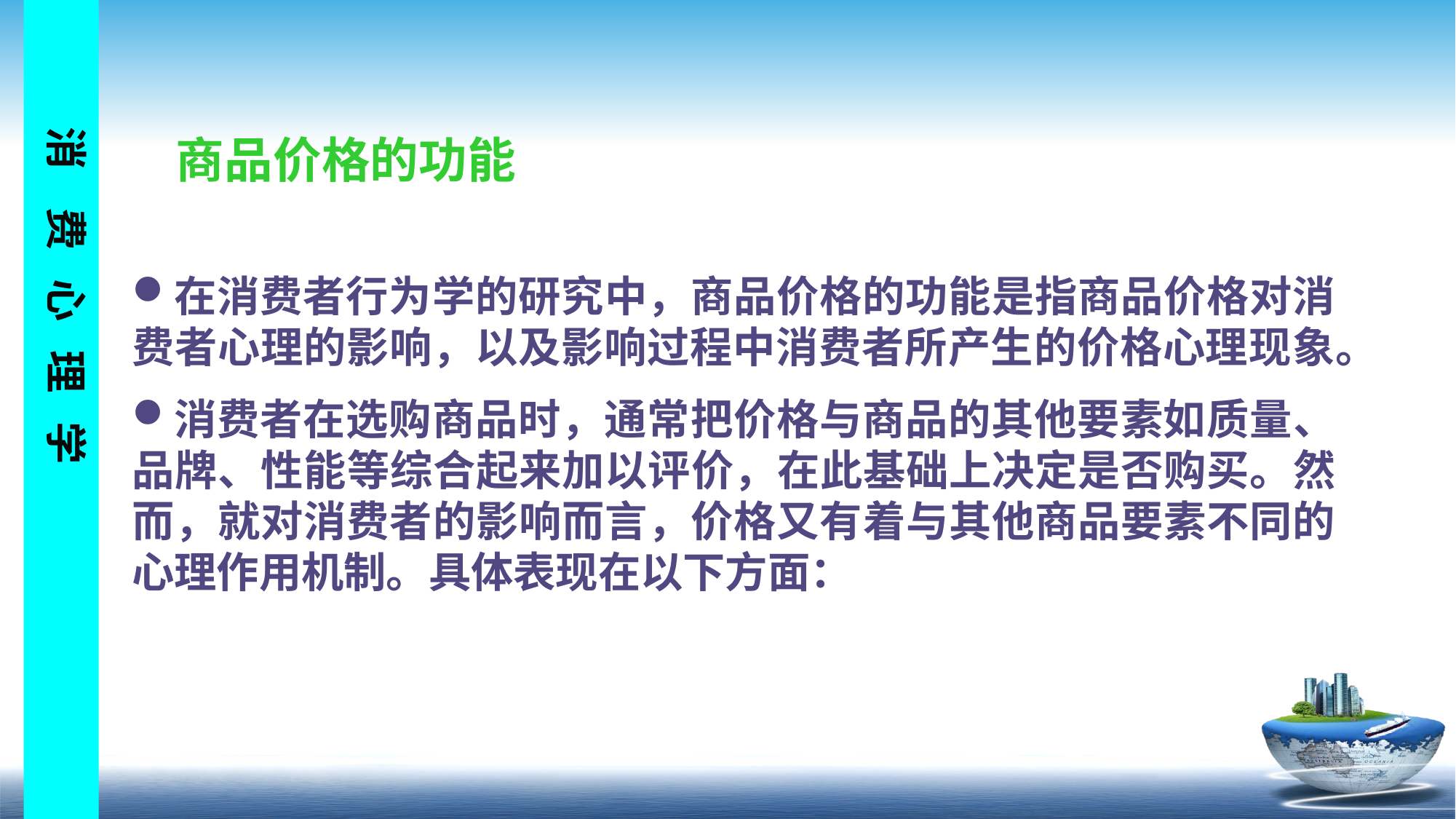

商品价格的功能
在消费者行为学的研究中，商品价格的功能是指商品价格对消费者心理的影响，以及影响过程中消费者所产生的价格心理现象。
消费者在选购商品时，通常把价格与商品的其他要素如质量、品牌、性能等综合起来加以评价，在此基础上决定是否购买。然而，就对消费者的影响而言，价格又有着与其他商品要素不同的心理作用机制。具体表现在以下方面：